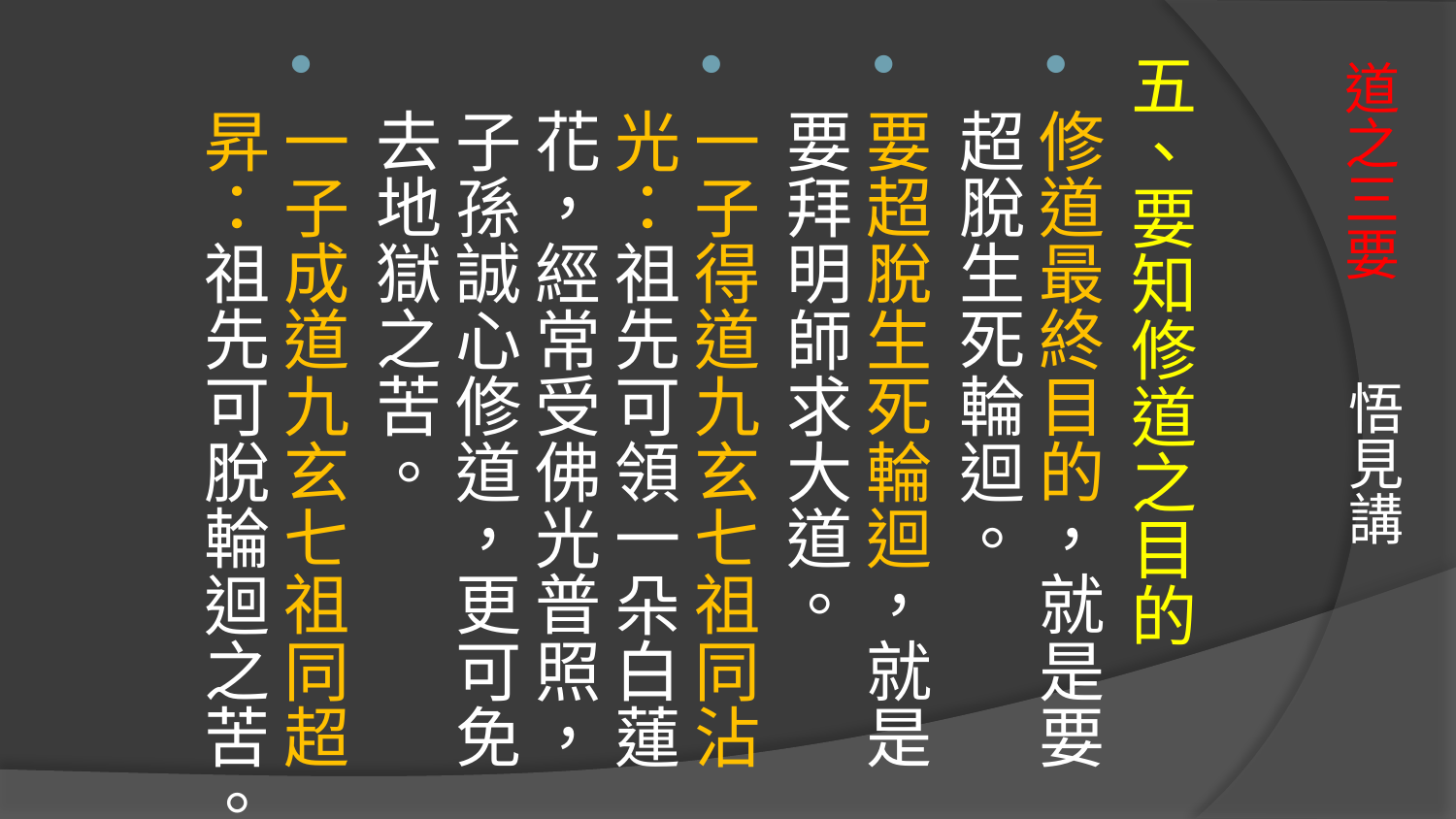

五、要知修道之目的
修道最終目的，就是要超脫生死輪迴。
要超脫生死輪迴，就是要拜明師求大道。
一子得道九玄七祖同沾光：祖先可領一朵白蓮花，經常受佛光普照，子孫誠心修道，更可免去地獄之苦。
一子成道九玄七祖同超昇：祖先可脫輪迴之苦。

# 道之三要        悟見講